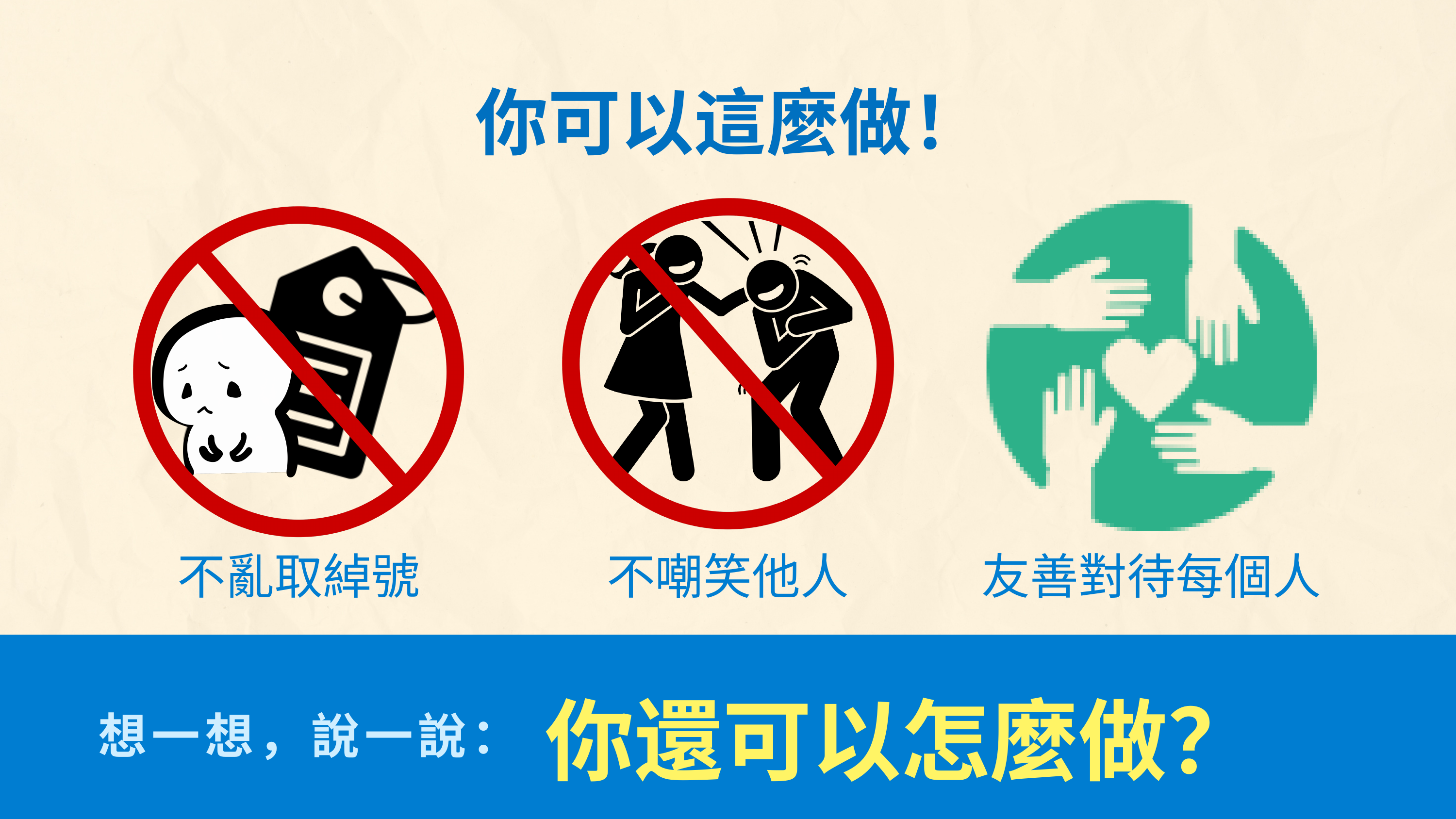

你可以這麼做！

不亂取綽號
不嘲笑他人
友善對待每個人

你還可以怎麼做？
想一想，說一說：